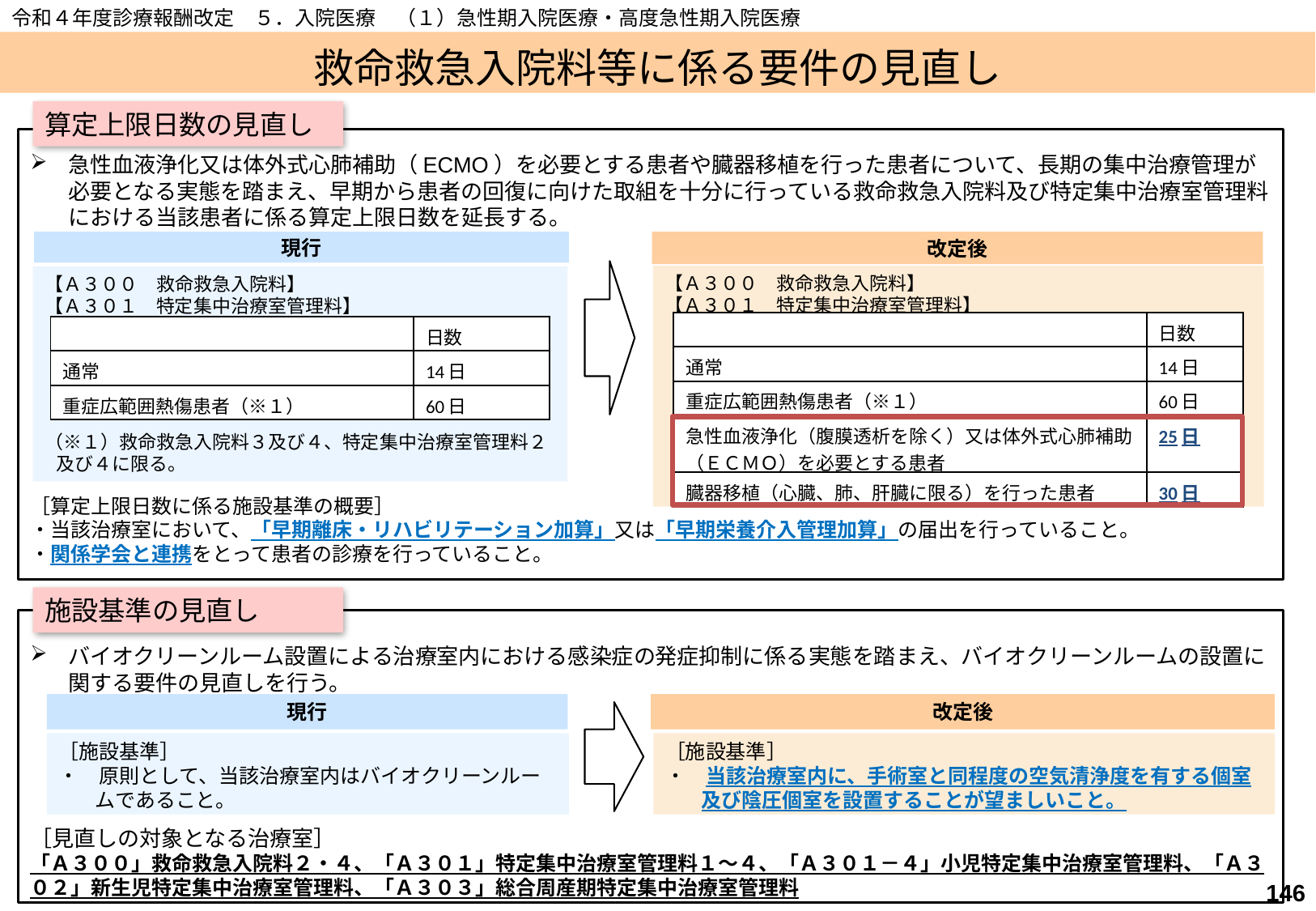

令和４年度診療報酬改定　５．入院医療　（１）急性期入院医療・高度急性期入院医療

# 救命救急入院料等に係る要件の見直し
算定上限日数の見直し

急性血液浄化又は体外式心肺補助（ECMO）を必要とする患者や臓器移植を行った患者について、長期の集中治療管理が必要となる実態を踏まえ、早期から患者の回復に向けた取組を十分に行っている救命救急入院料及び特定集中治療室管理料における当該患者に係る算定上限日数を延長する。

［算定上限日数に係る施設基準の概要］
・当該治療室において、「早期離床・リハビリテーション加算」又は「早期栄養介入管理加算」の届出を行っていること。
・関係学会と連携をとって患者の診療を行っていること。

改定後
現行

【Ａ３００　救命救急入院料】
【Ａ３０１　特定集中治療室管理料】
【Ａ３００　救命救急入院料】
【Ａ３０１　特定集中治療室管理料】

（※１）救命救急入院料３及び４、特定集中治療室管理料２及び４に限る。

|  | 日数 |
| --- | --- |
| 通常 | 14日 |
| 重症広範囲熱傷患者（※１） | 60日 |
| 急性血液浄化（腹膜透析を除く）又は体外式心肺補助（ＥＣＭＯ）を必要とする患者 | 25日 |
| 臓器移植（心臓、肺、肝臓に限る）を行った患者 | 30日 |
|  | 日数 |
| --- | --- |
| 通常 | 14日 |
| 重症広範囲熱傷患者（※１） | 60日 |

施設基準の見直し

バイオクリーンルーム設置による治療室内における感染症の発症抑制に係る実態を踏まえ、バイオクリーンルームの設置に関する要件の見直しを行う。

［見直しの対象となる治療室］
「Ａ３００」救命救急入院料２・４、「Ａ３０１」特定集中治療室管理料１～４、「Ａ３０１－４」小児特定集中治療室管理料、「Ａ３０２」新生児特定集中治療室管理料、「Ａ３０３」総合周産期特定集中治療室管理料

現行
改定後

［施設基準］
・　原則として、当該治療室内はバイオクリーンルームであること。
［施設基準］
・　当該治療室内に、手術室と同程度の空気清浄度を有する個室及び陰圧個室を設置することが望ましいこと。

146